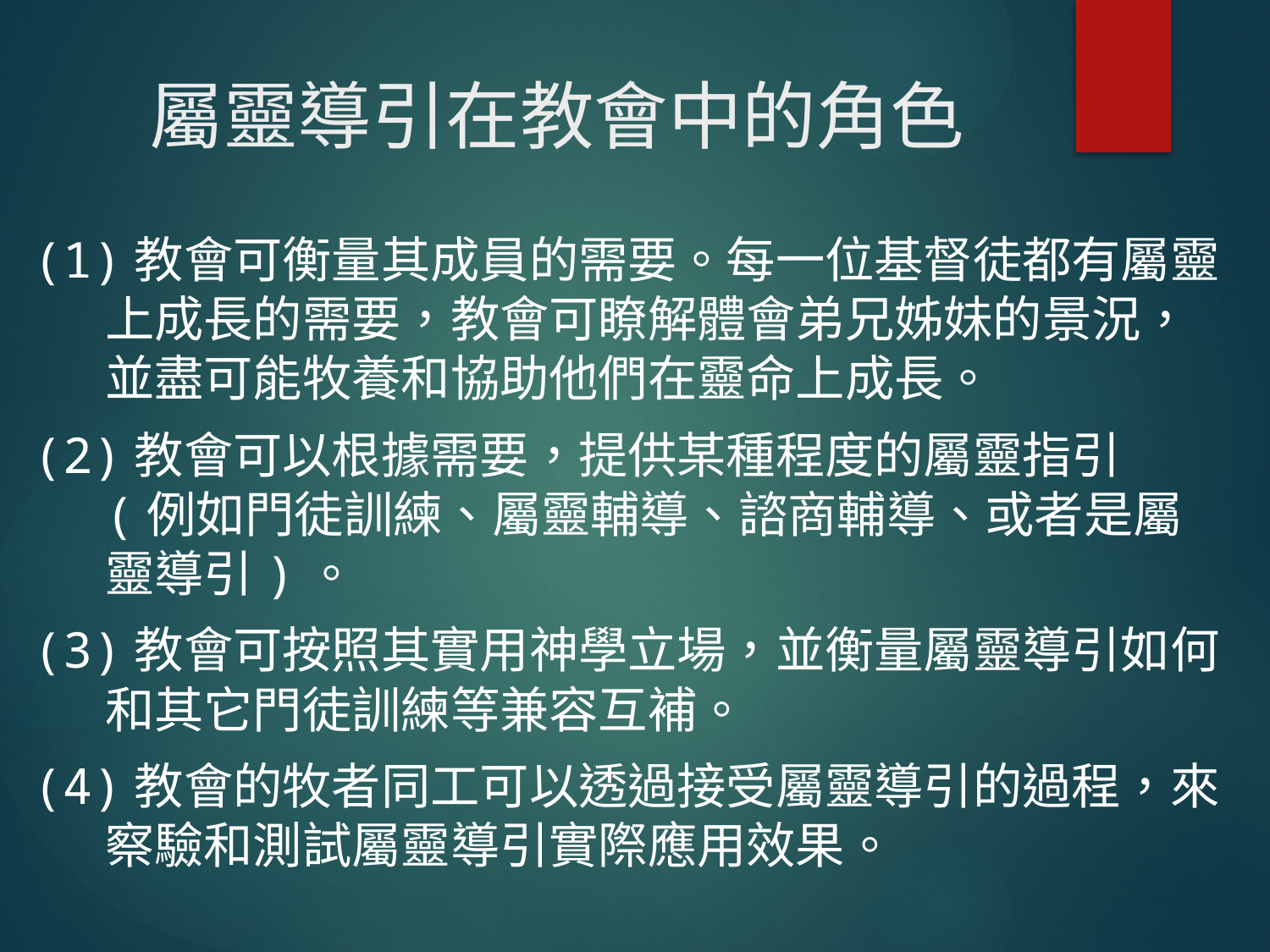

# 屬靈導引在教會中的角色
(1)教會可衡量其成員的需要。每一位基督徒都有屬靈上成長的需要，教會可瞭解體會弟兄姊妹的景況，並盡可能牧養和協助他們在靈命上成長。
(2)教會可以根據需要，提供某種程度的屬靈指引 (例如門徒訓練、屬靈輔導、諮商輔導、或者是屬靈導引)。
(3)教會可按照其實用神學立場，並衡量屬靈導引如何和其它門徒訓練等兼容互補。
(4)教會的牧者同工可以透過接受屬靈導引的過程，來察驗和測試屬靈導引實際應用效果。